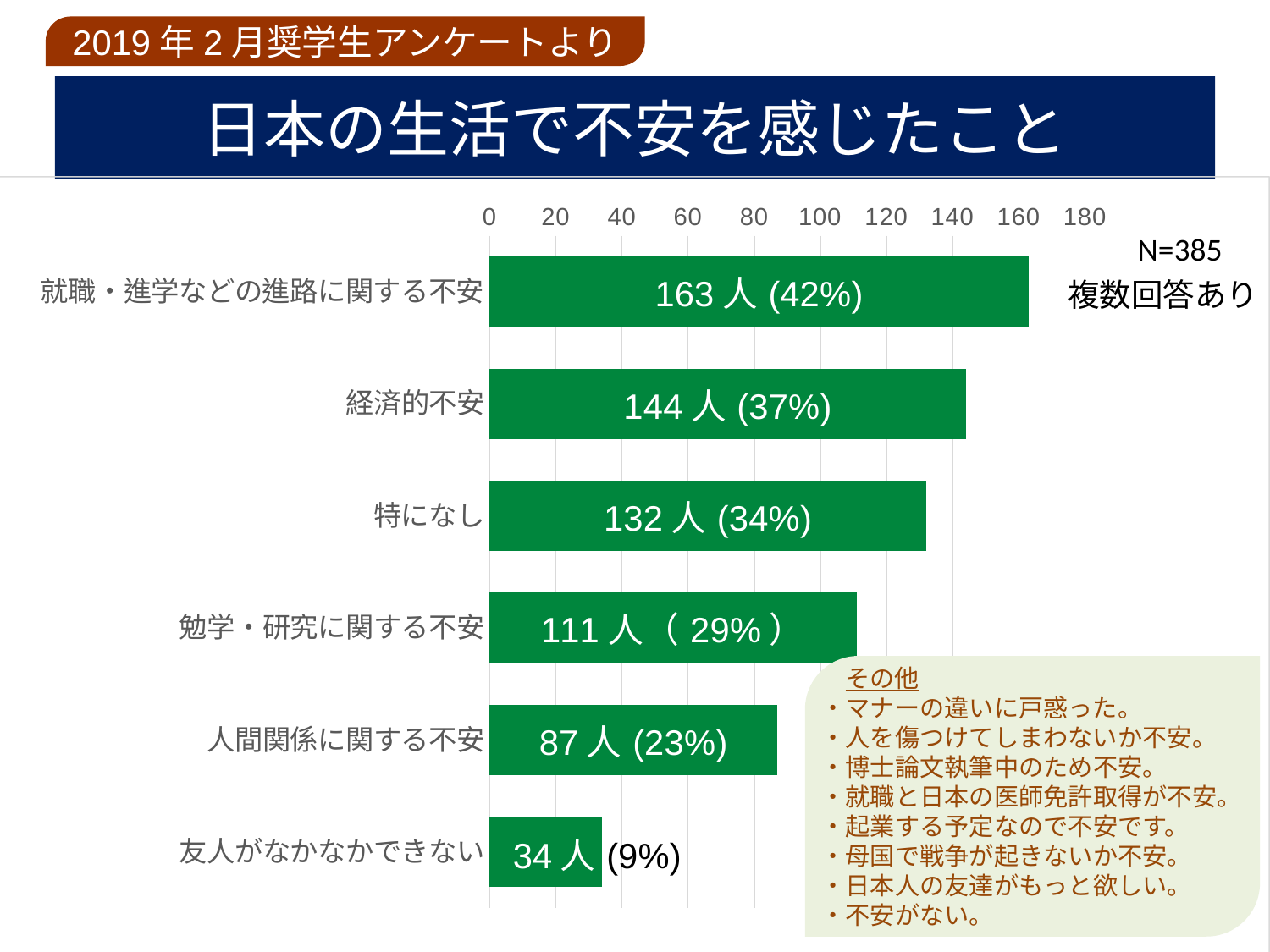

2019年2月奨学生アンケートより
# 日本の生活で不安を感じたこと

### Chart

| Category |  |
|---|---|
| 就職・進学などの進路に関する不安 | 163.0 |
| 経済的不安 | 144.0 |
| 特になし | 132.0 |
| 勉学・研究に関する不安 | 111.0 |
| 人間関係に関する不安 | 87.0 |
| 友人がなかなかできない | 34.0 |
N=385
複数回答あり
　その他
・マナーの違いに戸惑った。
・人を傷つけてしまわないか不安。
・博士論文執筆中のため不安。
・就職と日本の医師免許取得が不安。
・起業する予定なので不安です。
・母国で戦争が起きないか不安。
・日本人の友達がもっと欲しい。
・不安がない。